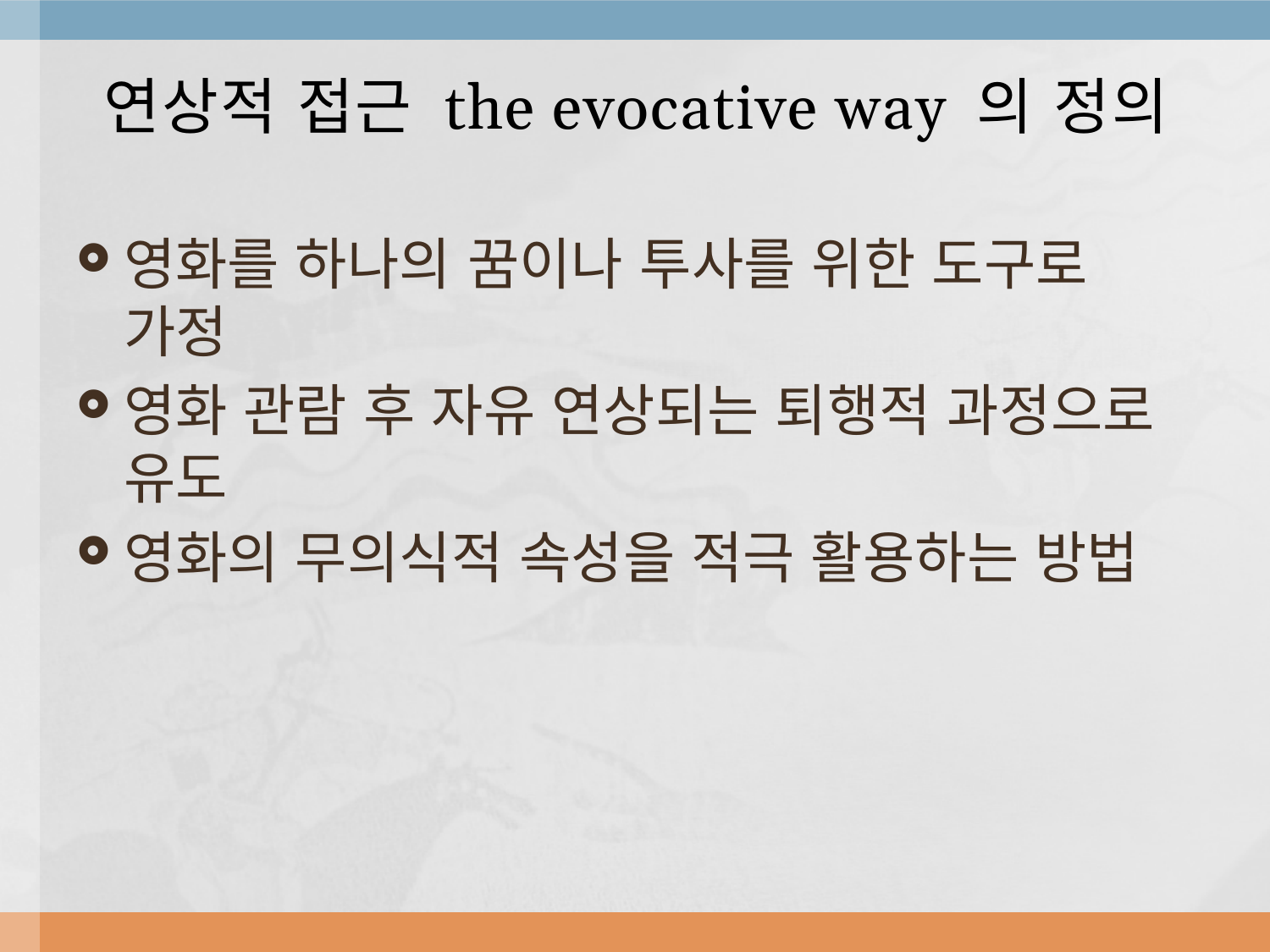

# 연상적 접근 the evocative way 의 정의
영화를 하나의 꿈이나 투사를 위한 도구로 가정
영화 관람 후 자유 연상되는 퇴행적 과정으로 유도
영화의 무의식적 속성을 적극 활용하는 방법